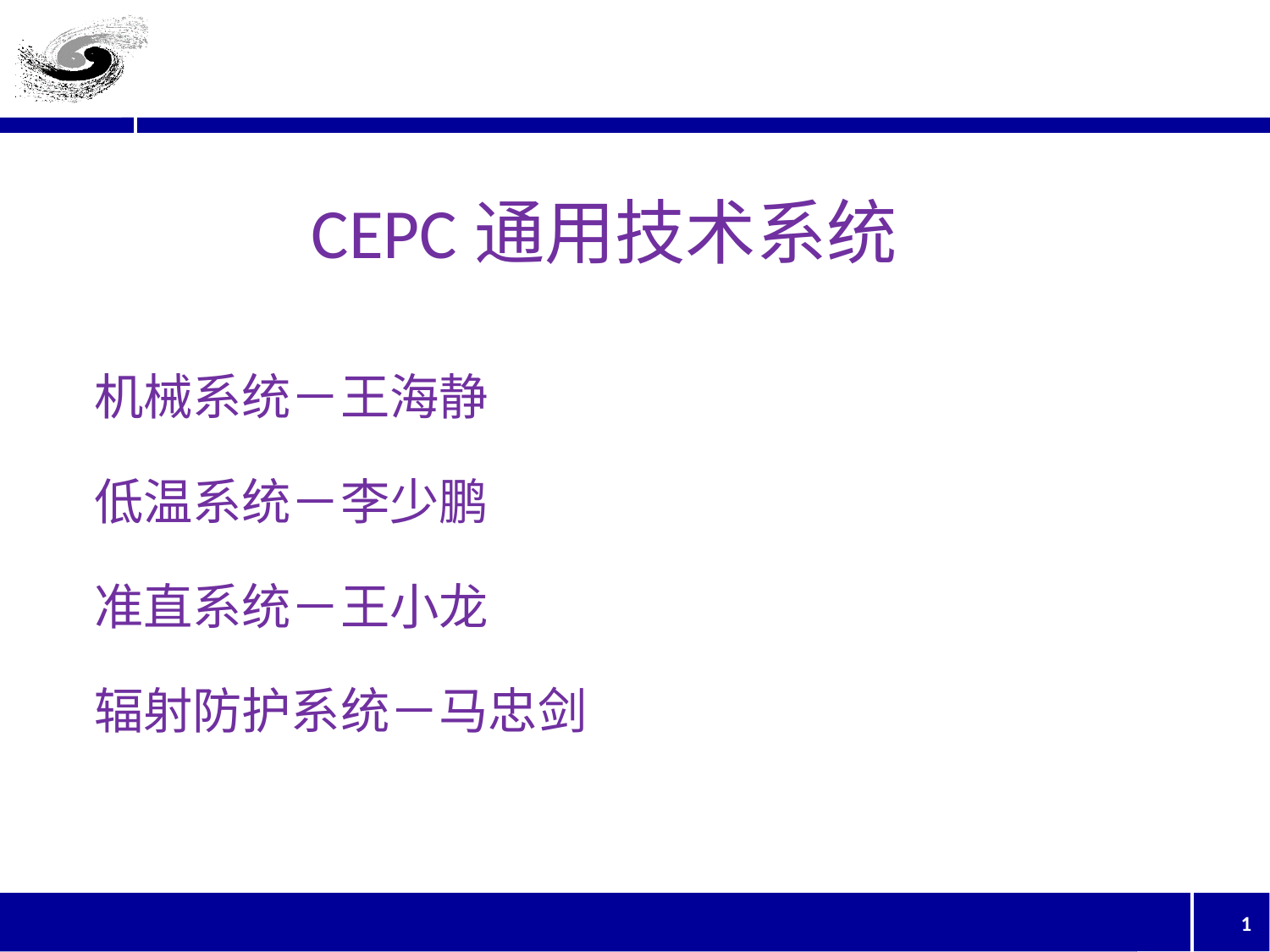

CEPC通用技术系统
机械系统－王海静
低温系统－李少鹏
准直系统－王小龙
辐射防护系统－马忠剑